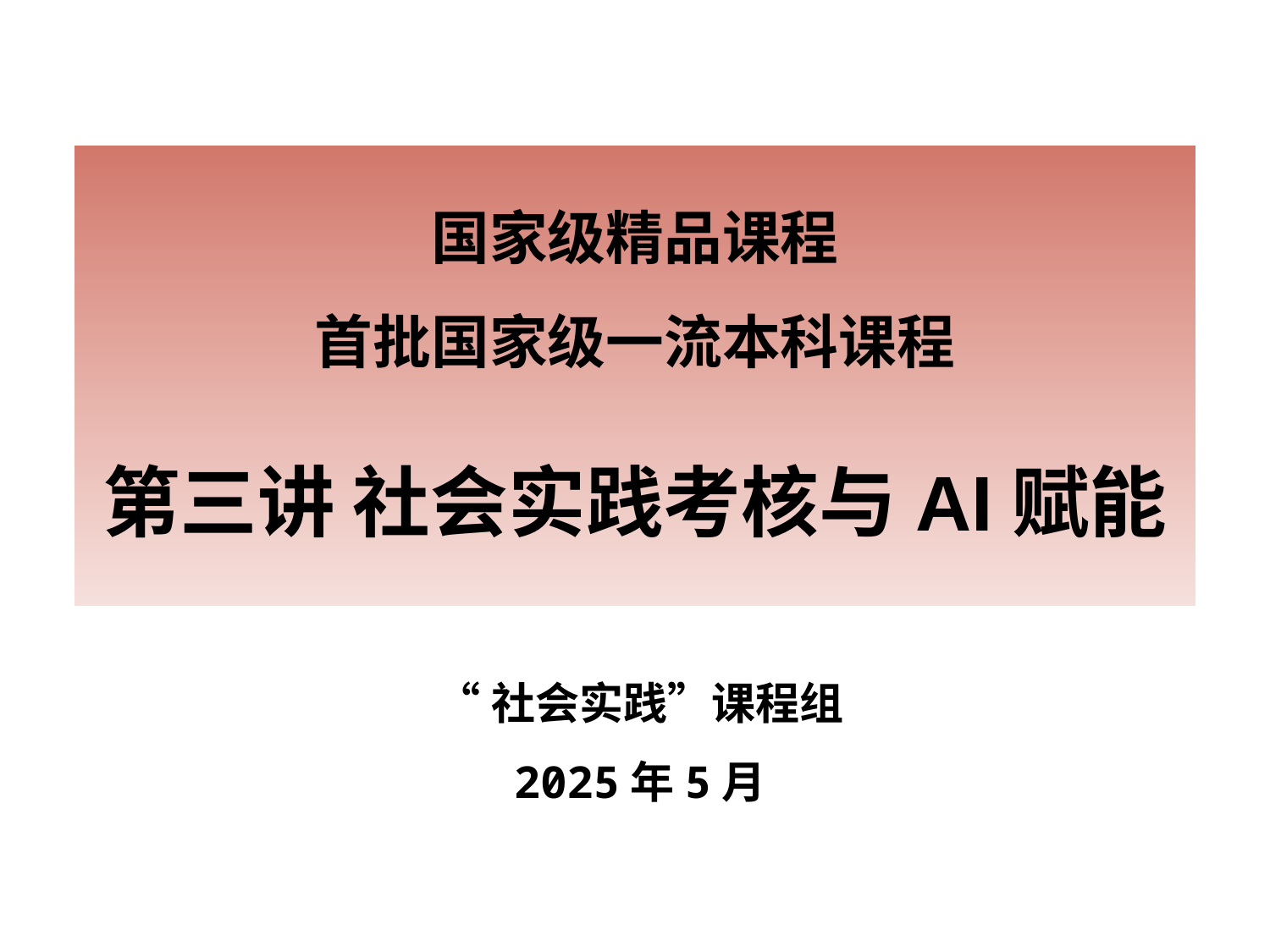

国家级精品课程
首批国家级一流本科课程
第三讲 社会实践考核与AI赋能

“社会实践”课程组
2025年5月